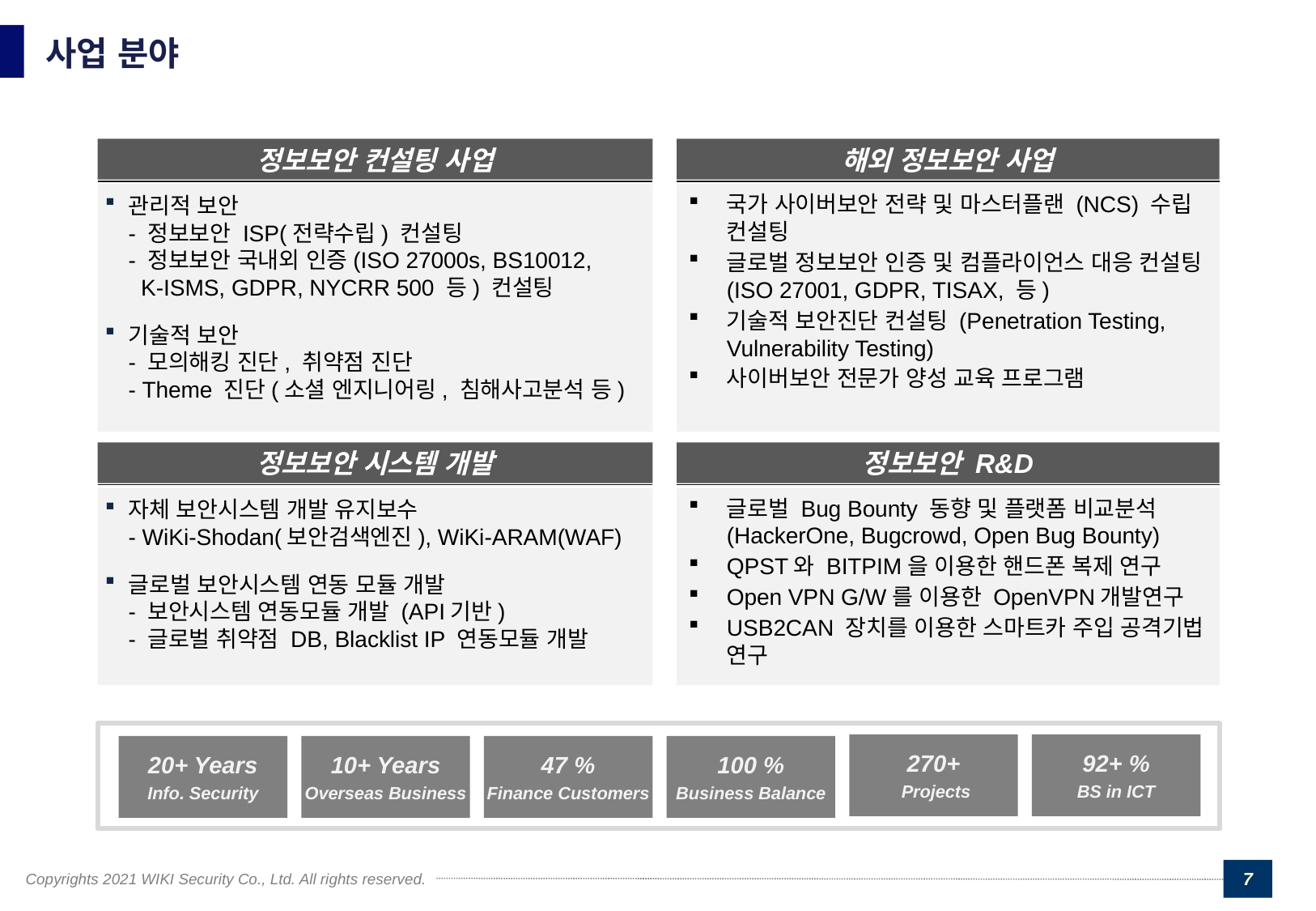

# 사업 분야
정보보안 컨설팅 사업
해외 정보보안 사업
국가 사이버보안 전략 및 마스터플랜 (NCS) 수립 컨설팅
글로벌 정보보안 인증 및 컴플라이언스 대응 컨설팅(ISO 27001, GDPR, TISAX, 등)
기술적 보안진단 컨설팅 (Penetration Testing, Vulnerability Testing)
사이버보안 전문가 양성 교육 프로그램
관리적 보안
- 정보보안 ISP(전략수립) 컨설팅
- 정보보안 국내외 인증(ISO 27000s, BS10012,
  K-ISMS, GDPR, NYCRR 500 등) 컨설팅
기술적 보안
- 모의해킹 진단, 취약점 진단
- Theme 진단(소셜 엔지니어링, 침해사고분석 등)
정보보안 시스템 개발
정보보안 R&D
글로벌 Bug Bounty 동향 및 플랫폼 비교분석 (HackerOne, Bugcrowd, Open Bug Bounty)
QPST와 BITPIM을 이용한 핸드폰 복제 연구
Open VPN G/W를 이용한 OpenVPN개발연구
USB2CAN 장치를 이용한 스마트카 주입 공격기법 연구

자체 보안시스템 개발 유지보수
- WiKi-Shodan(보안검색엔진), WiKi-ARAM(WAF)
글로벌 보안시스템 연동 모듈 개발
- 보안시스템 연동모듈 개발 (API기반)
- 글로벌 취약점 DB, Blacklist IP 연동모듈 개발

270+
  Projects
92+ %
BS in ICT
20+ Years
Info. Security
10+ Years
Overseas Business
47 %
Finance Customers
100 %
Business Balance